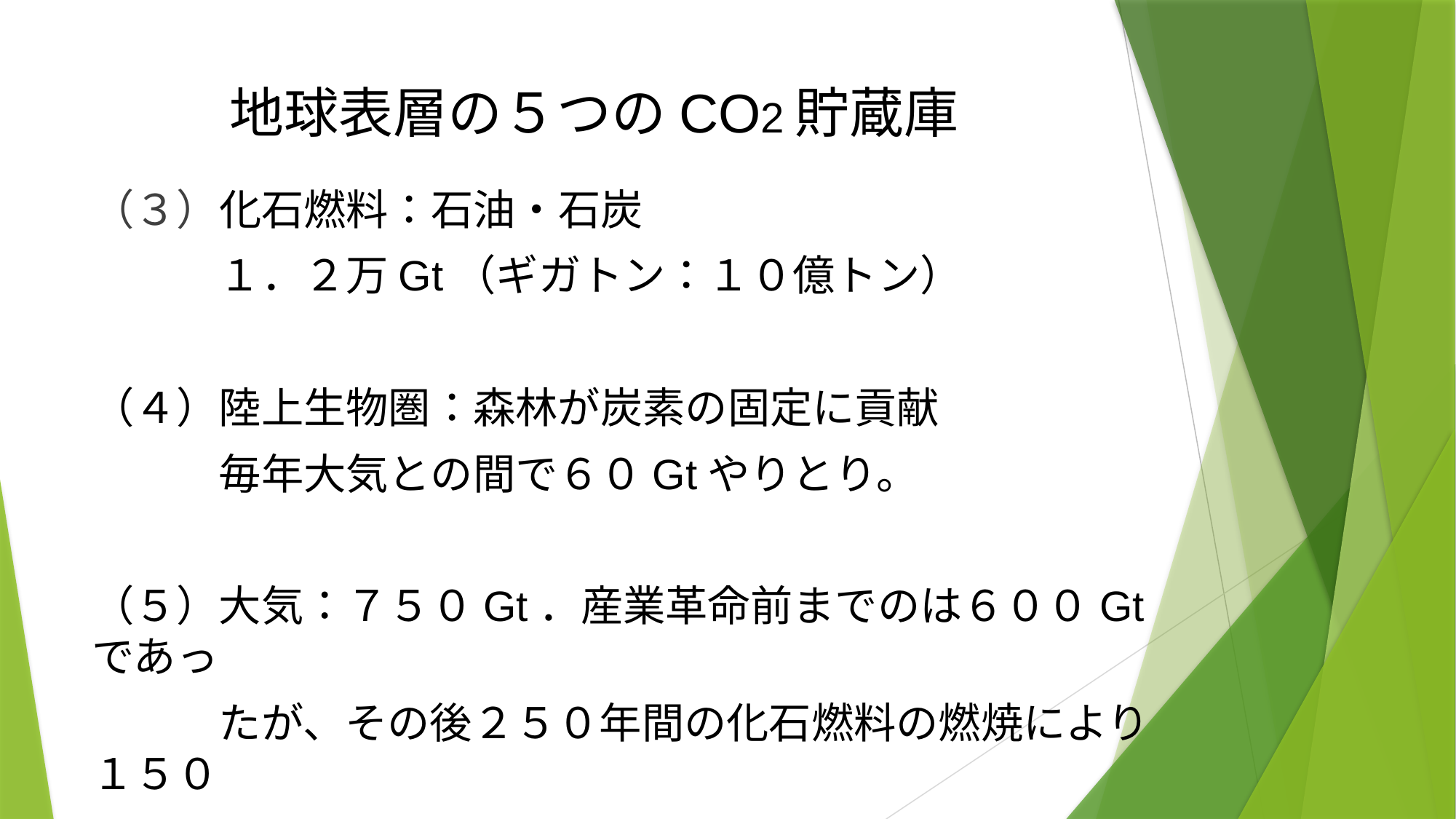

# 地球表層の５つのCO2貯蔵庫
（３）化石燃料：石油・石炭
　　　１．２万Gt（ギガトン：１０億トン）

（４）陸上生物圏：森林が炭素の固定に貢献
　　　毎年大気との間で６０Gtやりとり。

（５）大気：７５０Gt．産業革命前までのは６００Gtであっ
　　　たが、その後２５０年間の化石燃料の燃焼により１５０
　　　Gt増加。